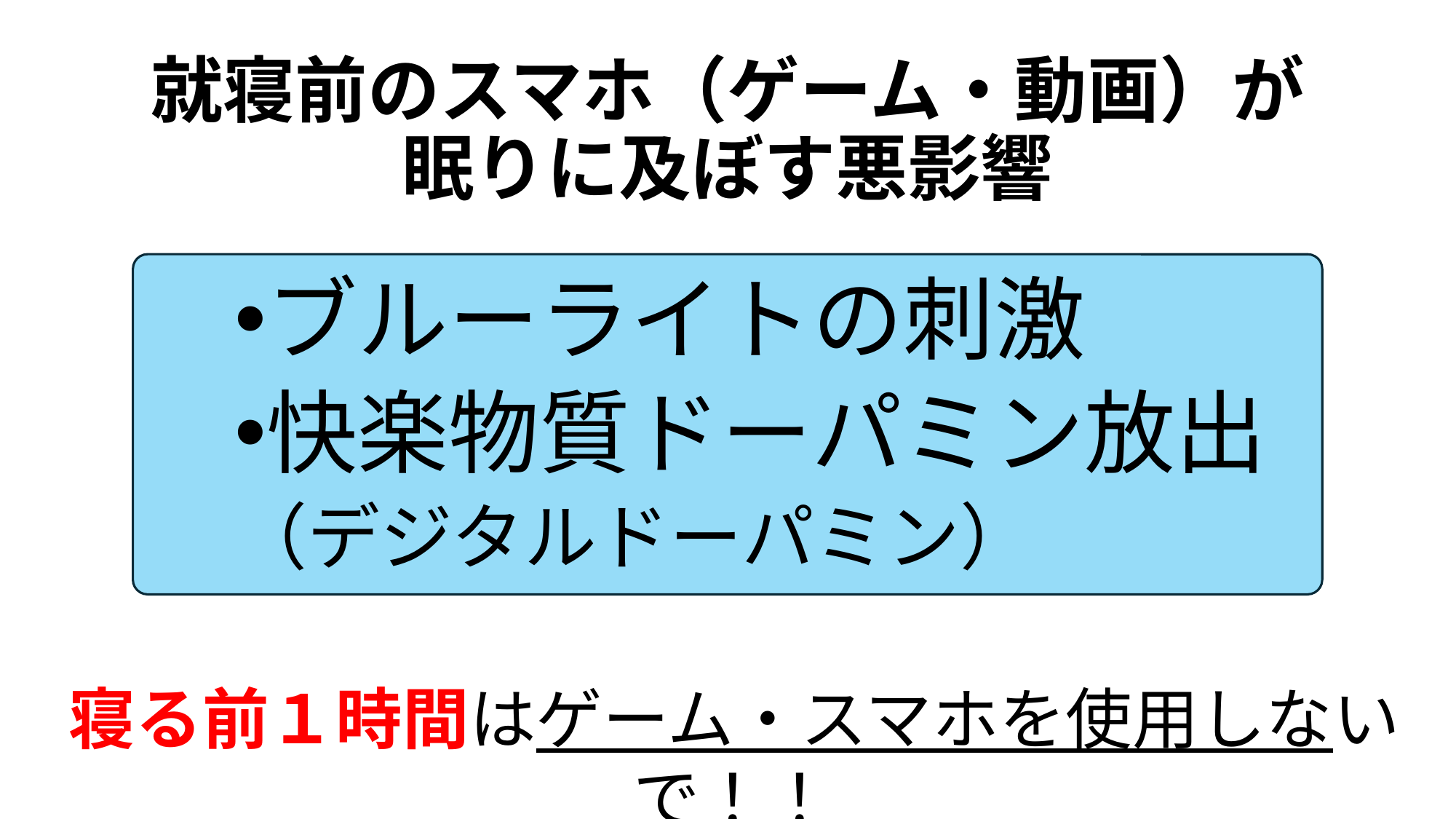

# 就寝前のスマホ（ゲーム・動画）が 眠りに及ぼす悪影響

ブルーライトの刺激
快楽物質ドーパミン放出
（デジタルドーパミン）
寝る前１時間はゲーム・スマホを使用しないで！！